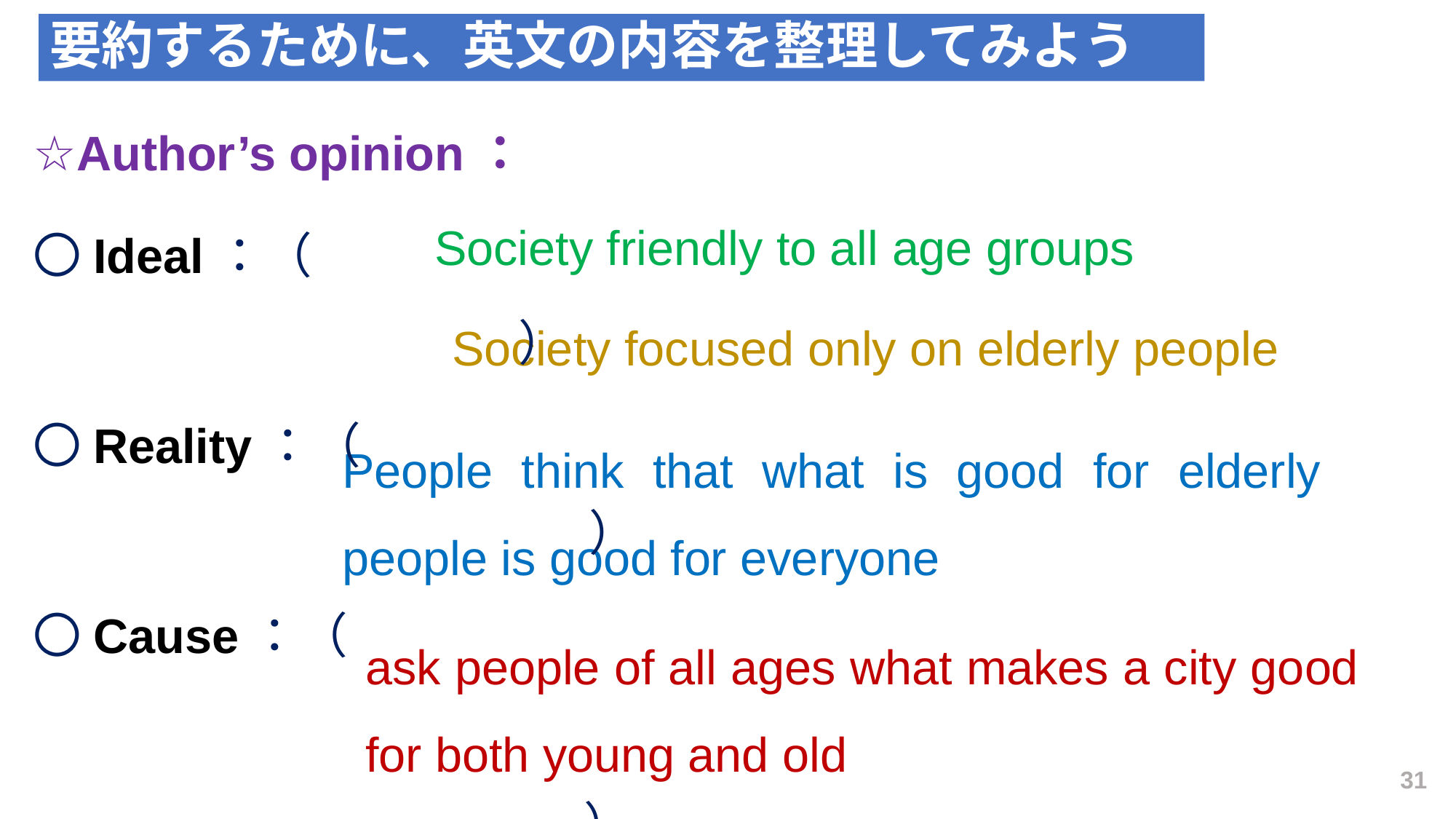

要約するために、英文の内容を整理してみよう
☆Author’s opinion：
〇Ideal：（　　　　　　　　　　　　　　　　　　　　　　　　　　　　　　　　）
〇Reality：（　　　　　　　　　　　　　　　　　　　　　　　　　　　　  　　　　）
〇Cause：（
　　　　　　　　　　　　　　　　　　　　　　　　　　　　　　　　　　　　　　      ）
〇Solution：（
                                                        　　　　　　　　　　　　　　)
Society friendly to all age groups
Society focused only on elderly people
People think that what is good for elderly people is good for everyone
ask people of all ages what makes a city good for both young and old